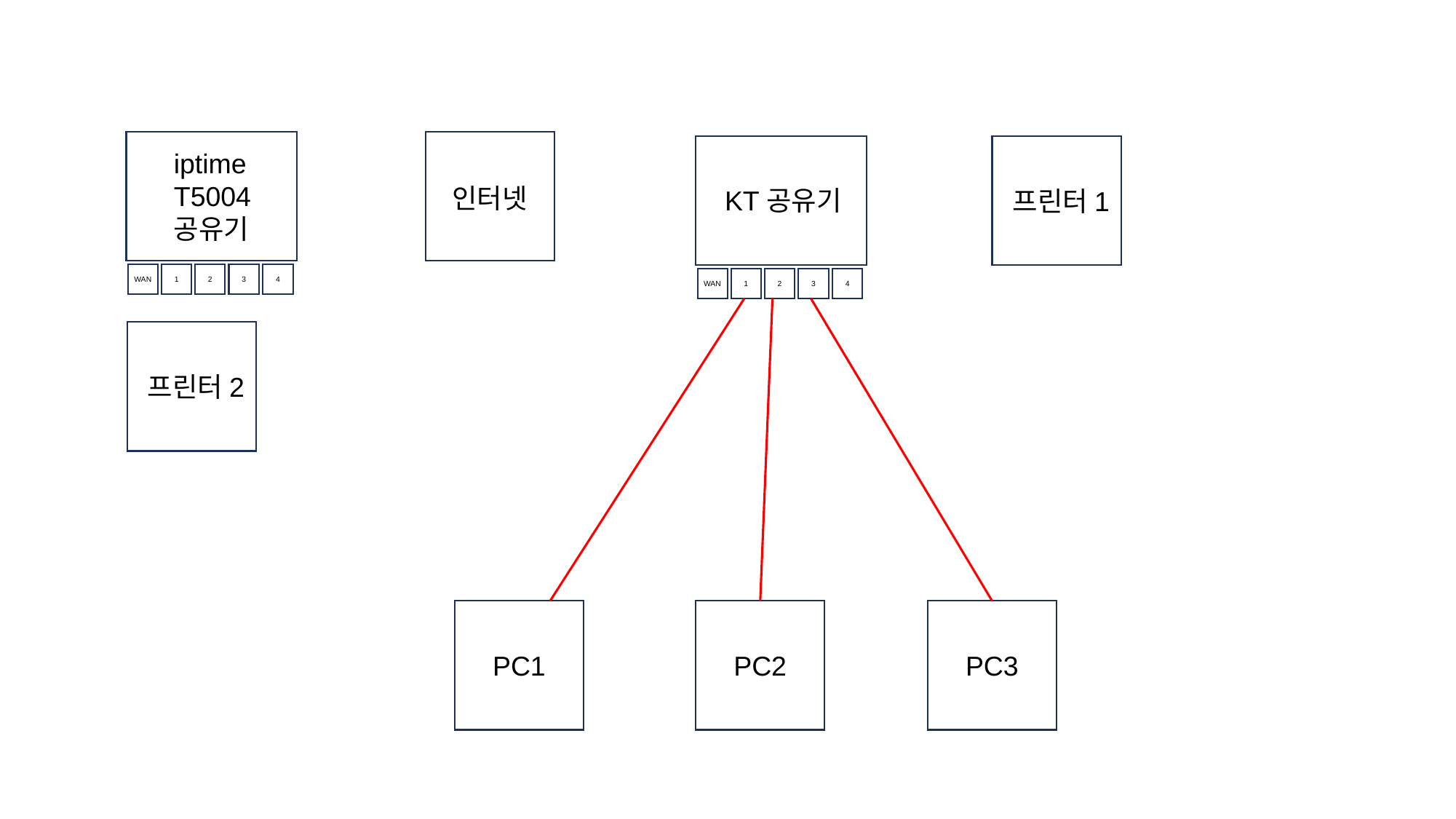

iptime
T5004
공유기
인터넷
KT공유기
프린터1

WAN
1
2
3
4
WAN
1
2
3
4

프린터2

PC1
PC2
PC3